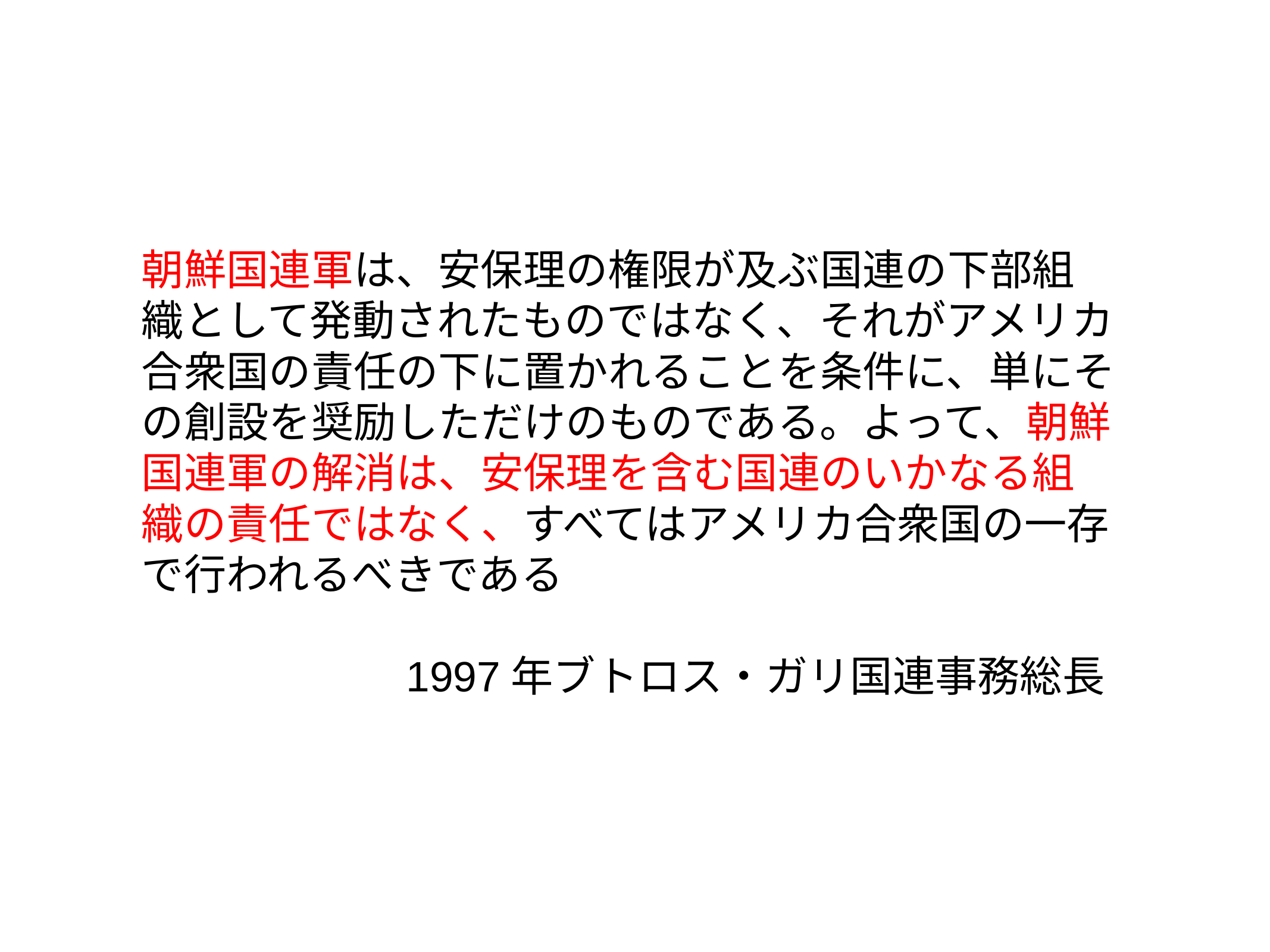

# 朝鮮国連軍は、安保理の権限が及ぶ国連の下部組織として発動されたものではなく、それがアメリカ合衆国の責任の下に置かれることを条件に、単にその創設を奨励しただけのものである。よって、朝鮮国連軍の解消は、安保理を含む国連のいかなる組織の責任ではなく、すべてはアメリカ合衆国の一存で行われるべきである 　　　　　　1997年ブトロス・ガリ国連事務総長